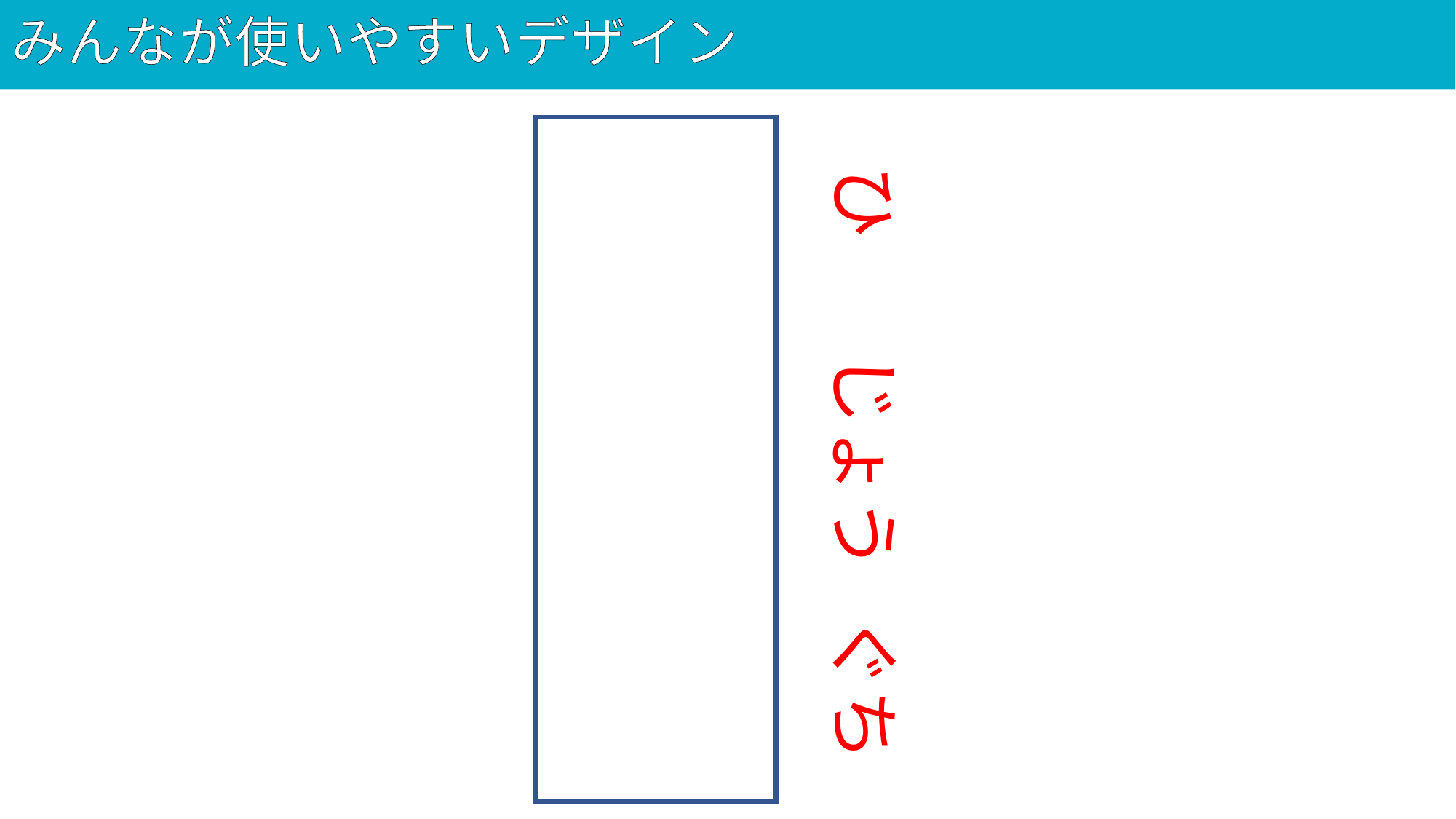

# みんなが使いやすいデザイン
61
非常口

ひ
じょう
ぐち